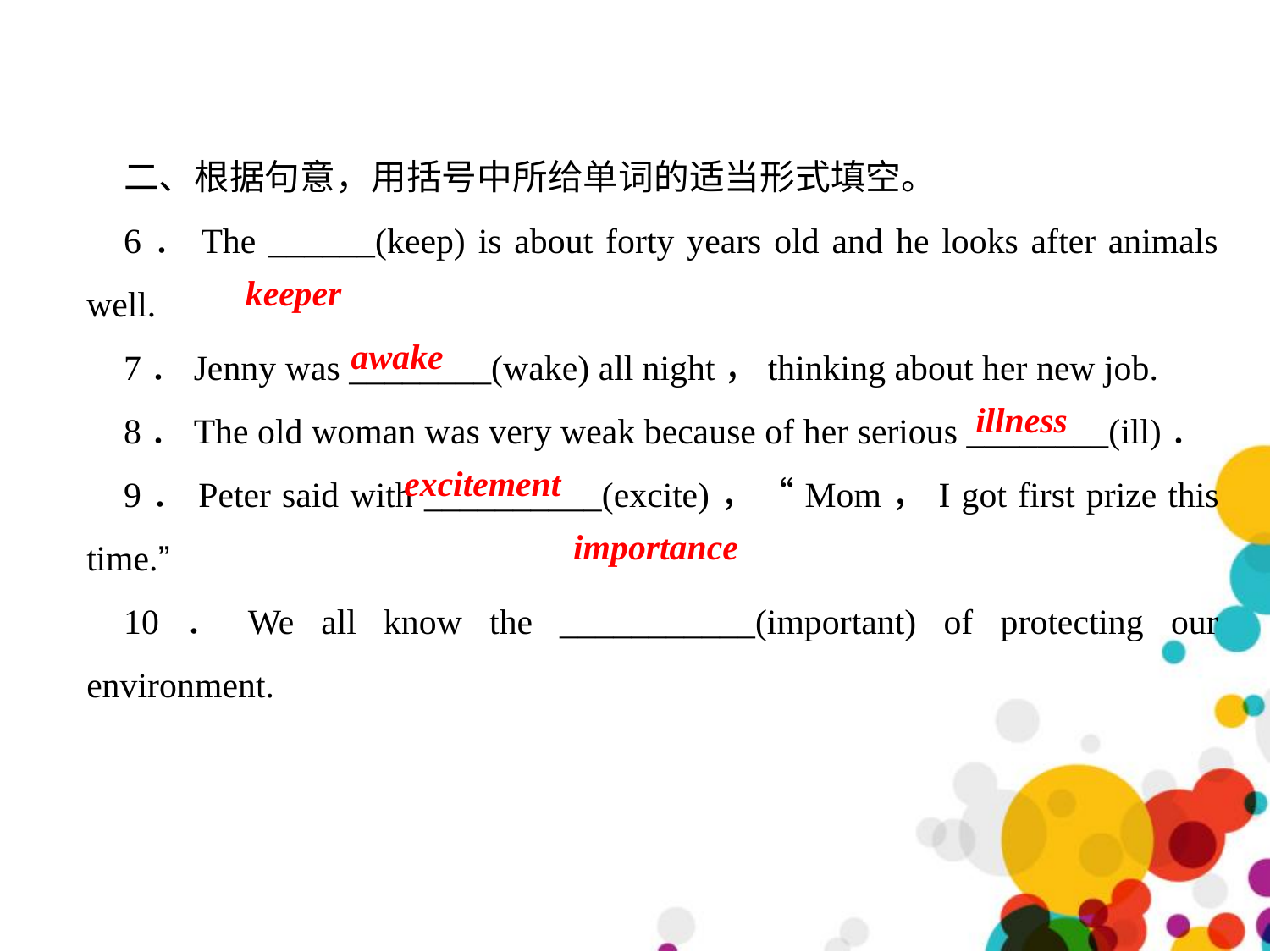

二、根据句意，用括号中所给单词的适当形式填空。
6．The ______(keep) is about forty years old and he looks after animals well.
7．Jenny was ________(wake) all night，thinking about her new job.
8．The old woman was very weak because of her serious ________(ill)．
9．Peter said with __________(excite)，“Mom，I got first prize this time.”
10．We all know the ___________(important) of protecting our environment.
keeper
awake
illness
excitement
importance